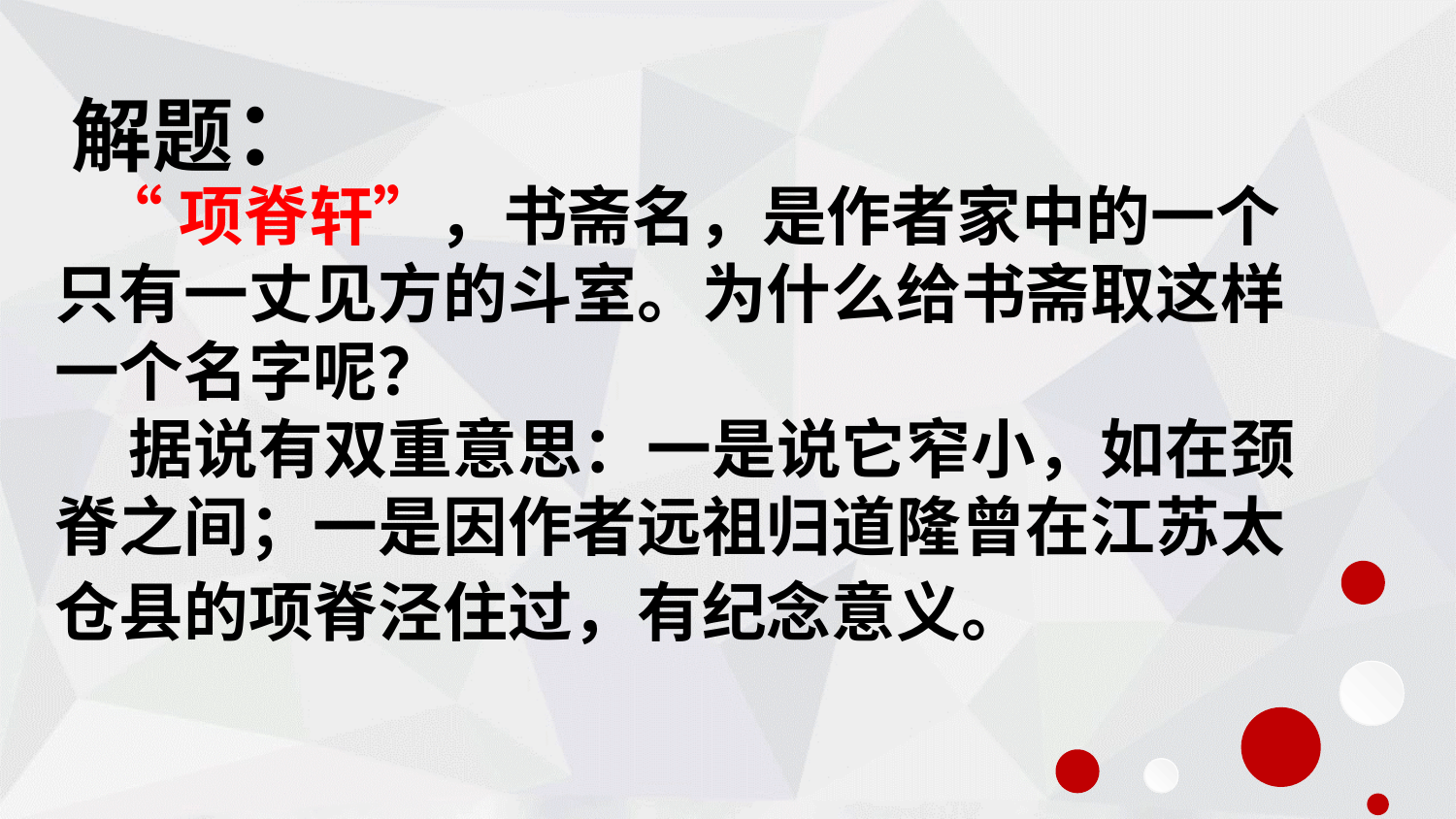

解题：
   “项脊轩”，书斋名，是作者家中的一个只有一丈见方的斗室。为什么给书斋取这样一个名字呢？
    据说有双重意思：一是说它窄小，如在颈脊之间；一是因作者远祖归道隆曾在江苏太仓县的项脊泾住过，有纪念意义。